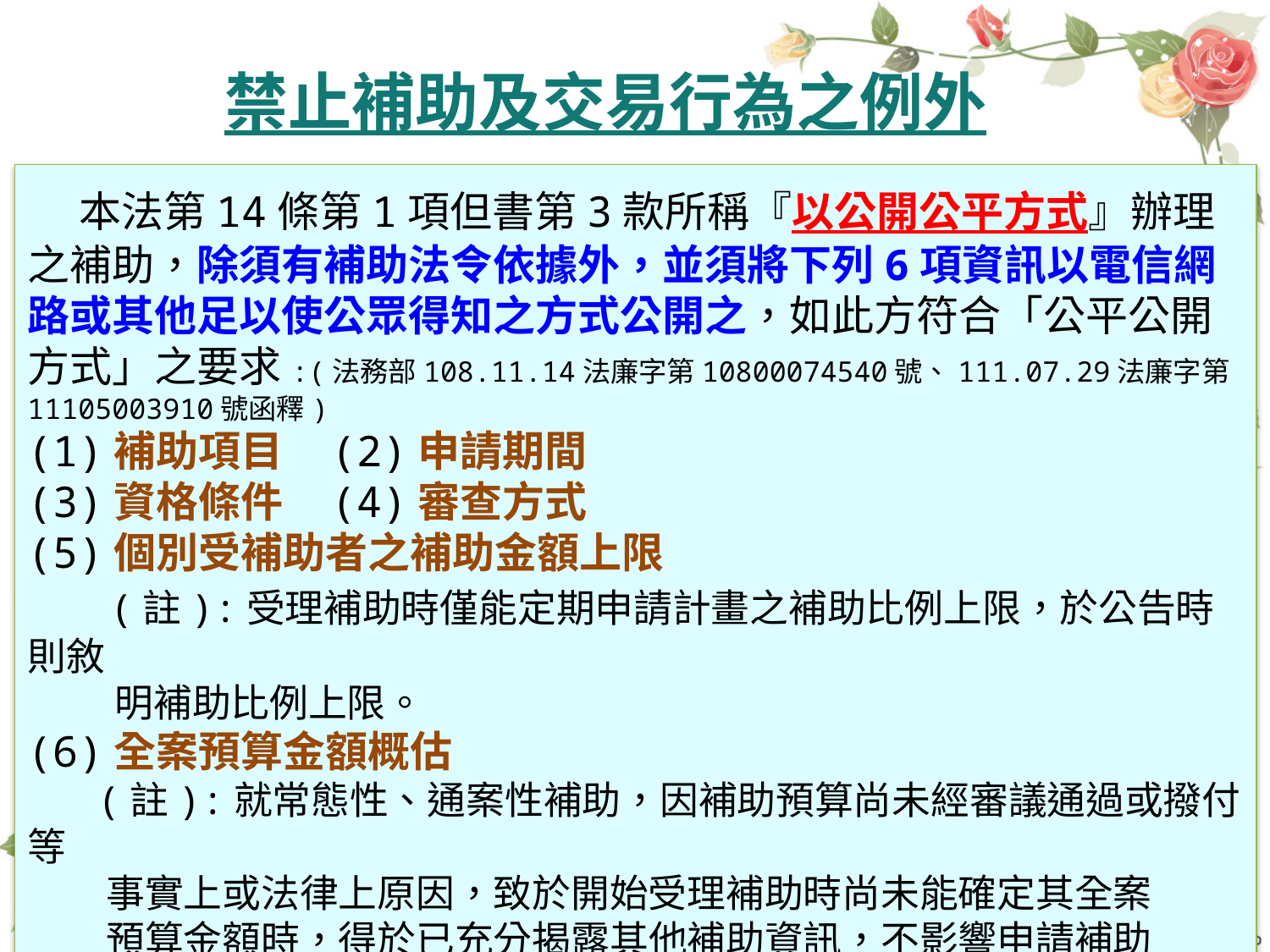

#
    禁止補助及交易行為之例外
   本法第14條第1項但書第3款所稱『以公開公平方式』辦理之補助，除須有補助法令依據外，並須將下列6項資訊以電信網路或其他足以使公眾得知之方式公開之，如此方符合「公平公開方式」之要求:(法務部108.11.14法廉字第10800074540號、111.07.29法廉字第11105003910號函釋)
(1)補助項目    (2)申請期間
(3)資格條件    (4)審查方式
(5)個別受補助者之補助金額上限
   (註):受理補助時僅能定期申請計畫之補助比例上限，於公告時則敘
         明補助比例上限。
(6)全案預算金額概估
   (註):就常態性、通案性補助，因補助預算尚未經審議通過或撥付等
        事實上或法律上原因，致於開始受理補助時尚未能確定其全案
        預算金額時，得於已充分揭露其他補助資訊，不影響申請補助
        者資訊獲取公平之情形下 ，可不予公布全案預算金額概估。
126